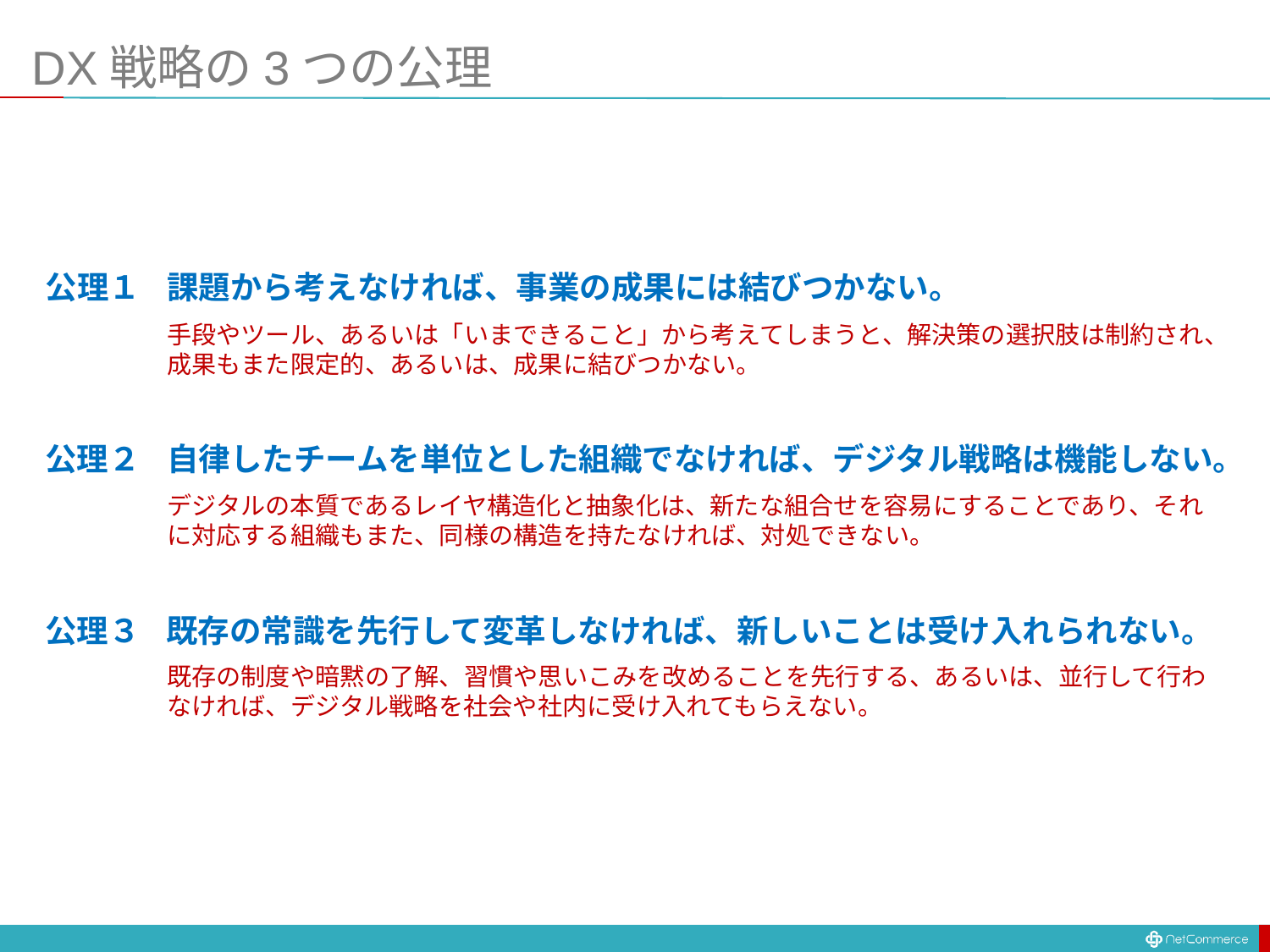

# DX戦略の3つの公理
公理１
課題から考えなければ、事業の成果には結びつかない。
手段やツール、あるいは「いまできること」から考えてしまうと、解決策の選択肢は制約され、成果もまた限定的、あるいは、成果に結びつかない。
自律したチームを単位とした組織でなければ、デジタル戦略は機能しない。
公理２
デジタルの本質であるレイヤ構造化と抽象化は、新たな組合せを容易にすることであり、それに対応する組織もまた、同様の構造を持たなければ、対処できない。
公理３
既存の常識を先行して変革しなければ、新しいことは受け入れられない。
既存の制度や暗黙の了解、習慣や思いこみを改めることを先行する、あるいは、並行して行わなければ、デジタル戦略を社会や社内に受け入れてもらえない。